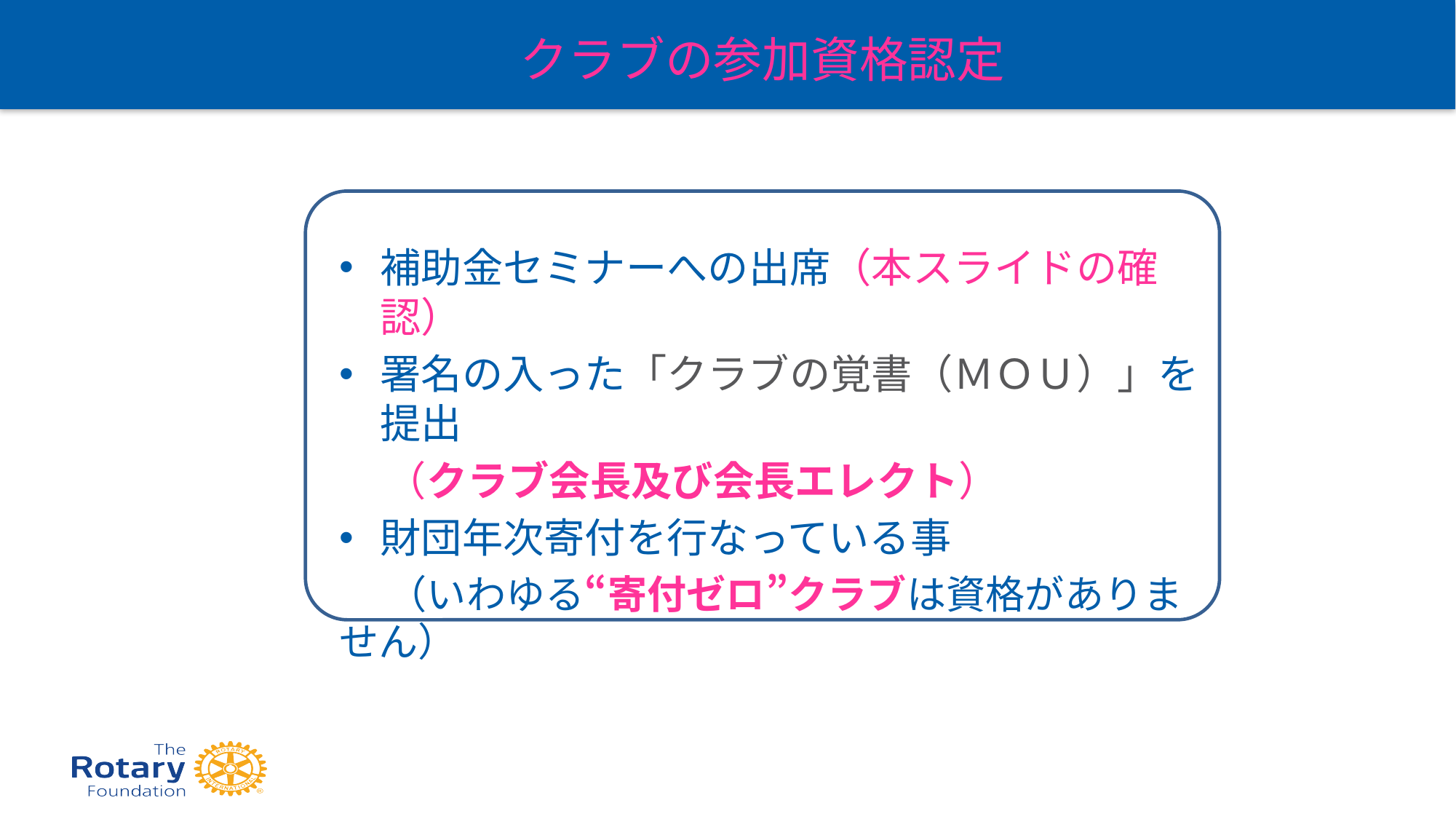

クラブの参加資格認定

補助金セミナーへの出席（本スライドの確認）
署名の入った「クラブの覚書（ＭＯＵ）」を提出
    （クラブ会長及び会長エレクト）
財団年次寄付を行なっている事
　 （いわゆる“寄付ゼロ”クラブは資格がありません）